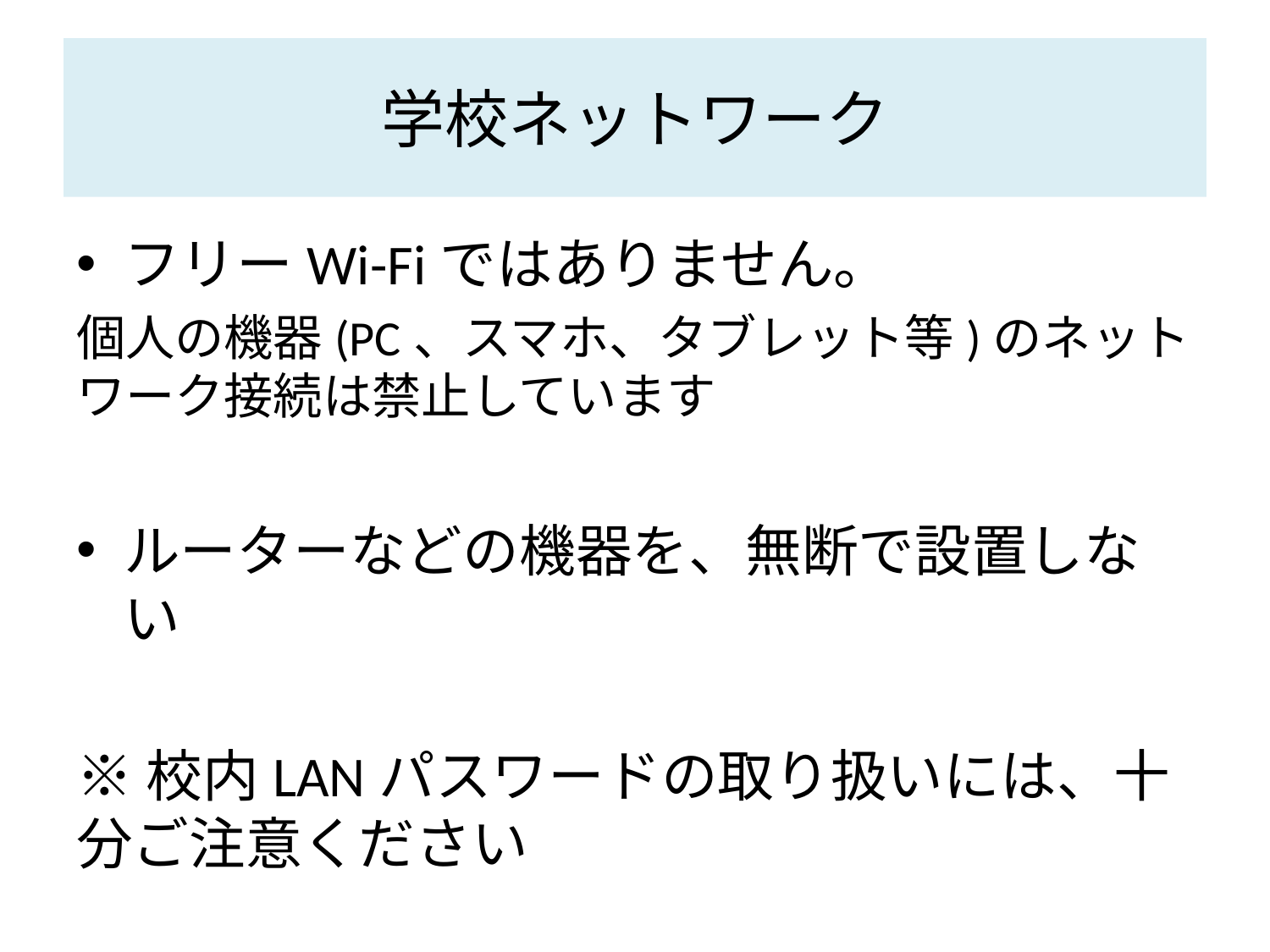

# 学校ネットワーク
フリーWi-Fiではありません。
個人の機器(PC、スマホ、タブレット等)のネットワーク接続は禁止しています

ルーターなどの機器を、無断で設置しない

※校内LANパスワードの取り扱いには、十分ご注意ください